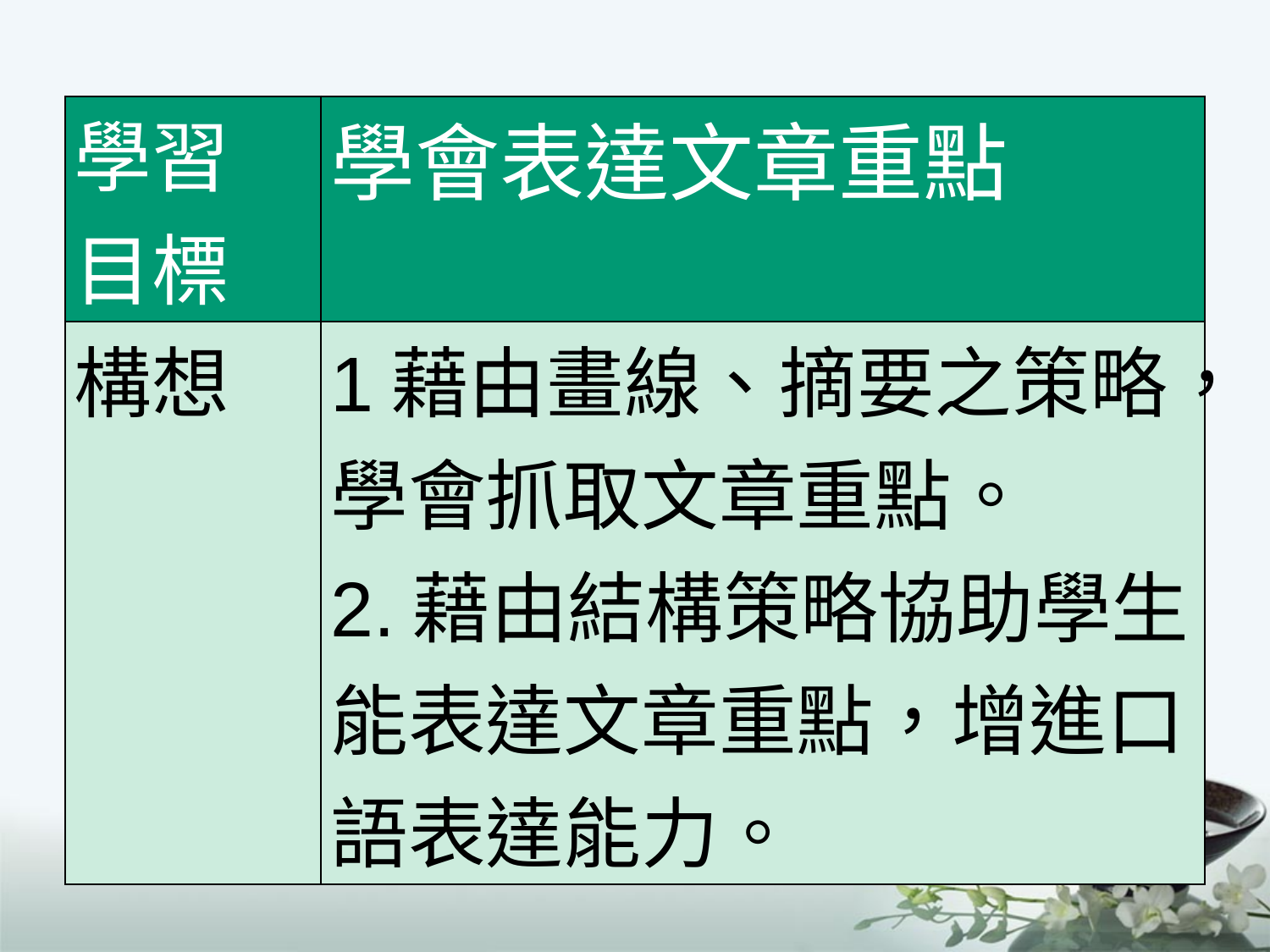

| 學習 目標 | 學會表達文章重點 |
| --- | --- |
| 構想 | 1藉由畫線、摘要之策略，學會抓取文章重點。 2.藉由結構策略協助學生能表達文章重點，增進口語表達能力。 |